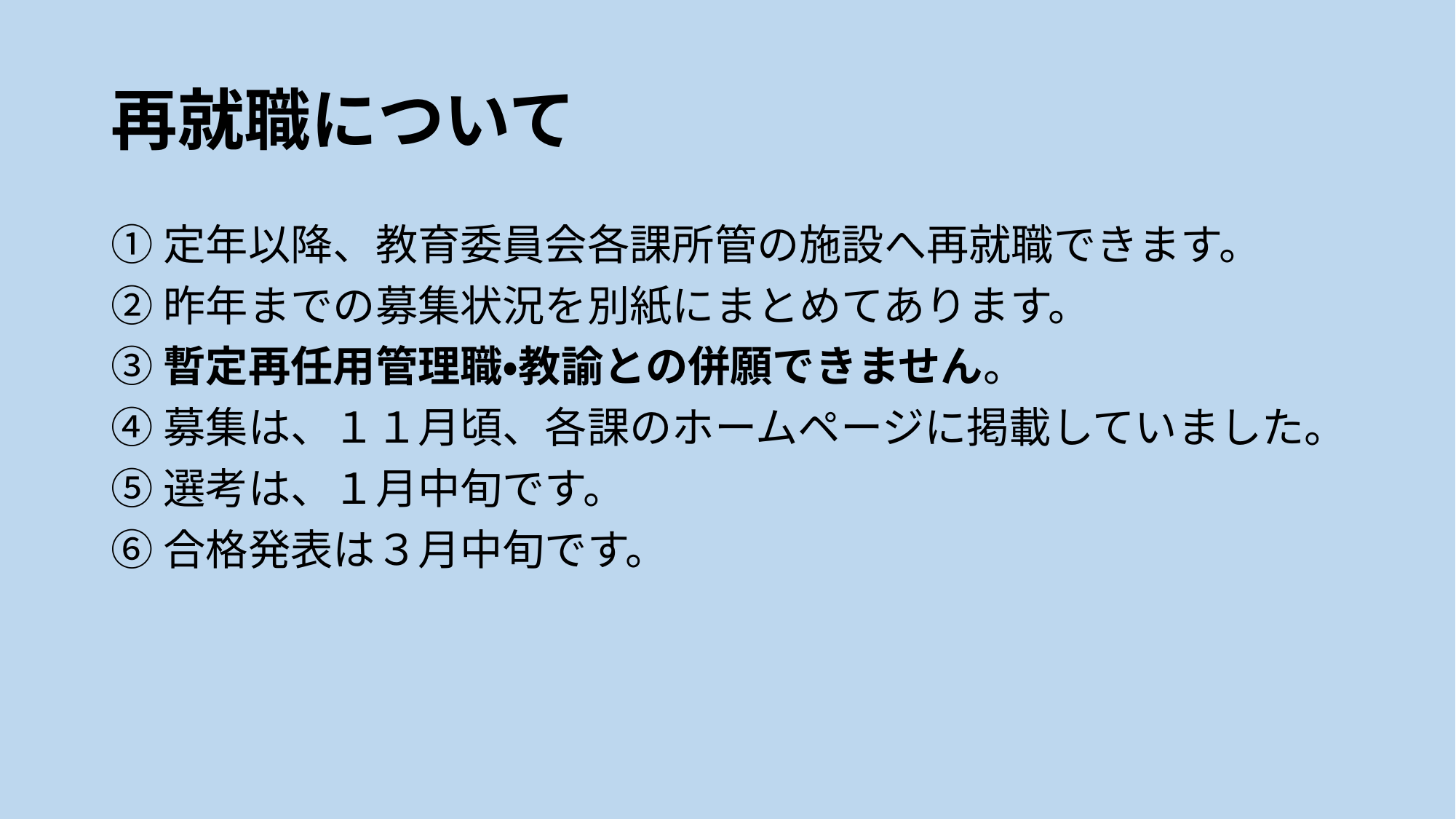

# 再就職について
①定年以降、教育委員会各課所管の施設へ再就職できます。
②昨年までの募集状況を別紙にまとめてあります。
③暫定再任用管理職・教諭との併願できません。
④募集は、１１月頃、各課のホームページに掲載していました。
⑤選考は、１月中旬です。
⑥合格発表は３月中旬です。